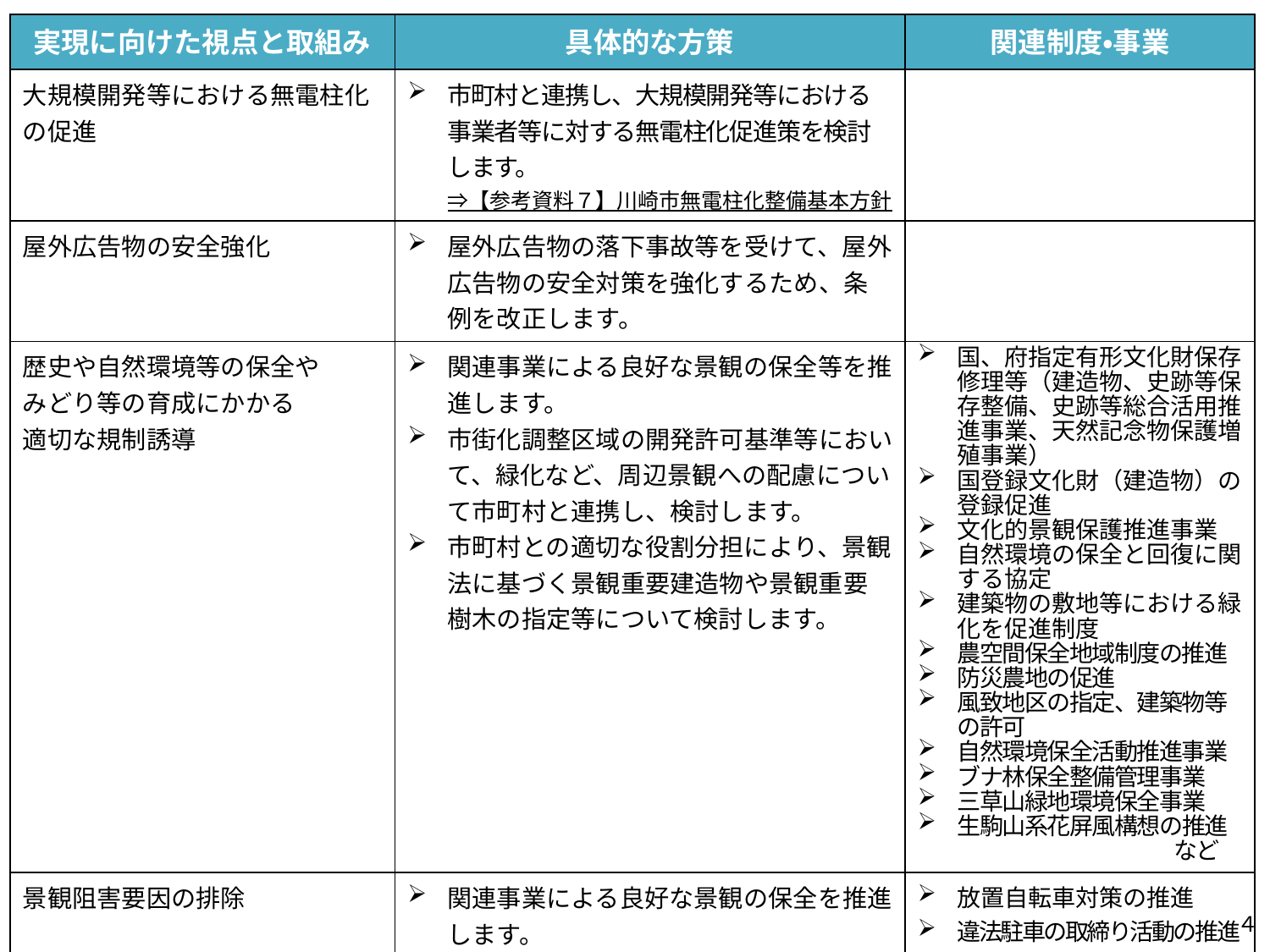

| 実現に向けた視点と取組み | 具体的な方策 | 関連制度・事業 |
| --- | --- | --- |
| 大規模開発等における無電柱化 の促進 | 市町村と連携し、大規模開発等における事業者等に対する無電柱化促進策を検討します。 　⇒【参考資料７】川崎市無電柱化整備基本方針 |  |
| 屋外広告物の安全強化 | 屋外広告物の落下事故等を受けて、屋外広告物の安全対策を強化するため、条例を改正します。 |  |
| 歴史や自然環境等の保全や みどり等の育成にかかる 適切な規制誘導 | 関連事業による良好な景観の保全等を推進します。 市街化調整区域の開発許可基準等において、緑化など、周辺景観への配慮について市町村と連携し、検討します。 市町村との適切な役割分担により、景観法に基づく景観重要建造物や景観重要樹木の指定等について検討します。 | 国、府指定有形文化財保存修理等（建造物、史跡等保存整備、史跡等総合活用推進事業、天然記念物保護増殖事業） 国登録文化財（建造物）の登録促進 文化的景観保護推進事業 自然環境の保全と回復に関する協定 建築物の敷地等における緑化を促進制度 農空間保全地域制度の推進 防災農地の促進 風致地区の指定、建築物等の許可 自然環境保全活動推進事業 ブナ林保全整備管理事業 三草山緑地環境保全事業 生駒山系花屏風構想の推進 など |
| 景観阻害要因の排除 | 関連事業による良好な景観の保全を推進します。 | 放置自転車対策の推進 違法駐車の取締り活動の推進 違法屋外広告物の撤去 など |
４